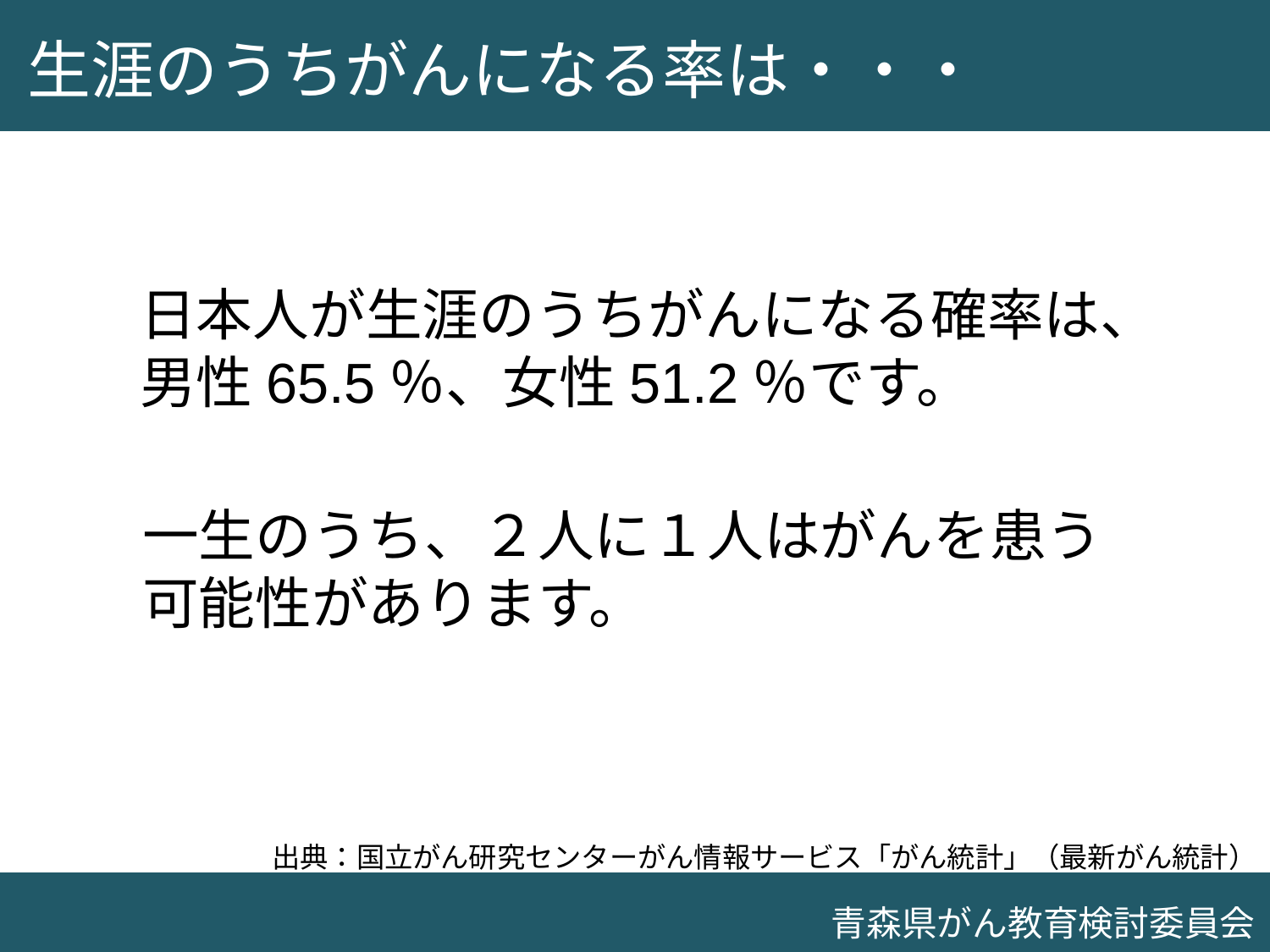

生涯のうちがんになる率は・・・
日本人が生涯のうちがんになる確率は、男性65.5％、女性51.2％です。
一生のうち、２人に１人はがんを患う
可能性があります。
出典：国立がん研究センターがん情報サービス「がん統計」（最新がん統計）

青森県がん教育検討委員会